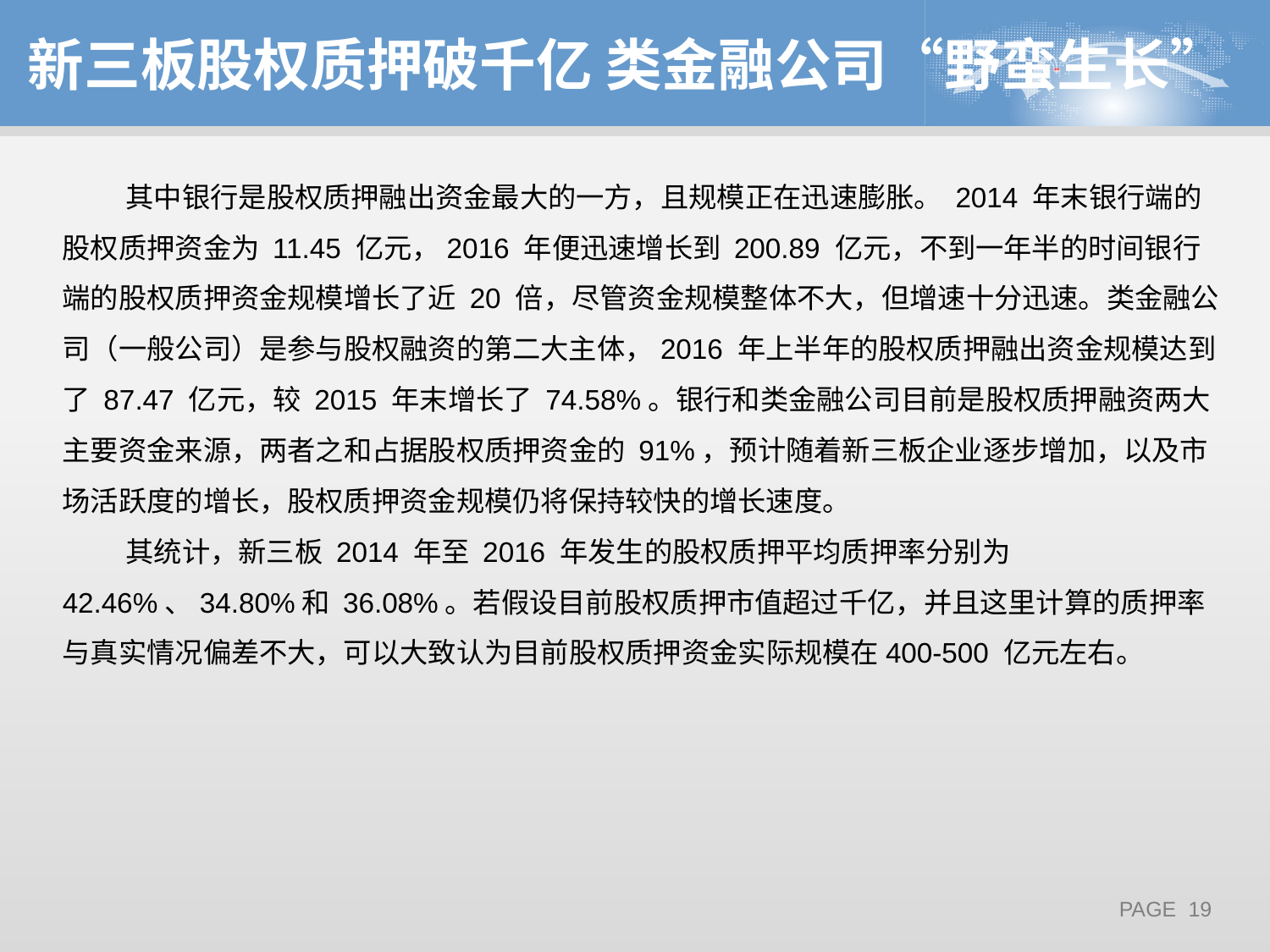

新三板股权质押破千亿 类金融公司“野蛮生长”
其中银行是股权质押融出资金最大的一方，且规模正在迅速膨胀。 2014 年末银行端的股权质押资金为 11.45 亿元，2016 年便迅速增长到 200.89 亿元，不到一年半的时间银行端的股权质押资金规模增长了近 20 倍，尽管资金规模整体不大，但增速十分迅速。类金融公司（一般公司）是参与股权融资的第二大主体，2016 年上半年的股权质押融出资金规模达到了 87.47 亿元，较 2015 年末增长了 74.58%。银行和类金融公司目前是股权质押融资两大主要资金来源，两者之和占据股权质押资金的 91%，预计随着新三板企业逐步增加，以及市场活跃度的增长，股权质押资金规模仍将保持较快的增长速度。
其统计，新三板 2014 年至 2016 年发生的股权质押平均质押率分别为 42.46%、34.80%和 36.08%。若假设目前股权质押市值超过千亿，并且这里计算的质押率与真实情况偏差不大，可以大致认为目前股权质押资金实际规模在400-500 亿元左右。